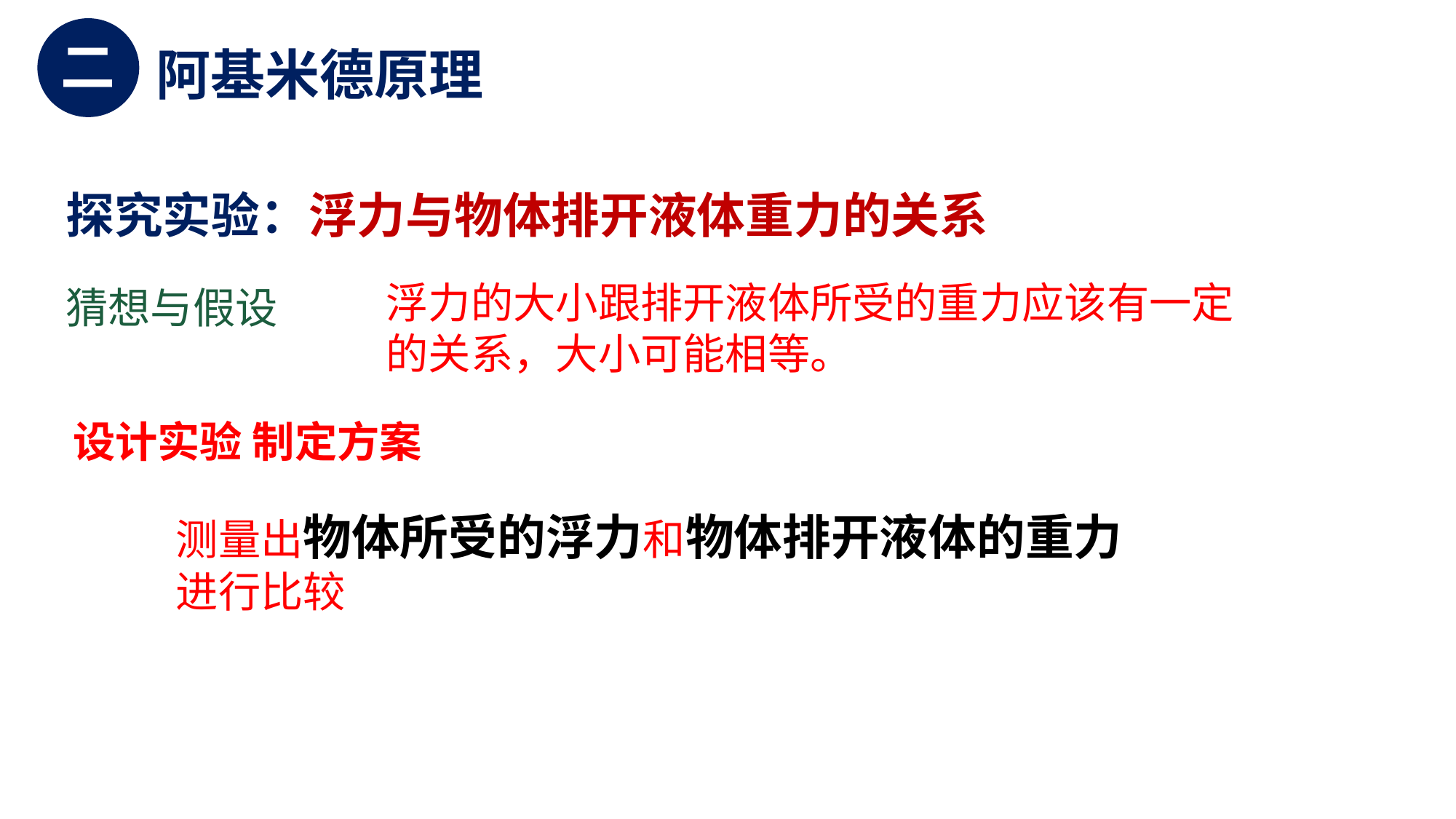

二
阿基米德原理
探究实验：浮力与物体排开液体重力的关系
浮力的大小跟排开液体所受的重力应该有一定的关系，大小可能相等。
猜想与假设
设计实验 制定方案
测量出物体所受的浮力和物体排开液体的重力进行比较

小猪快跑